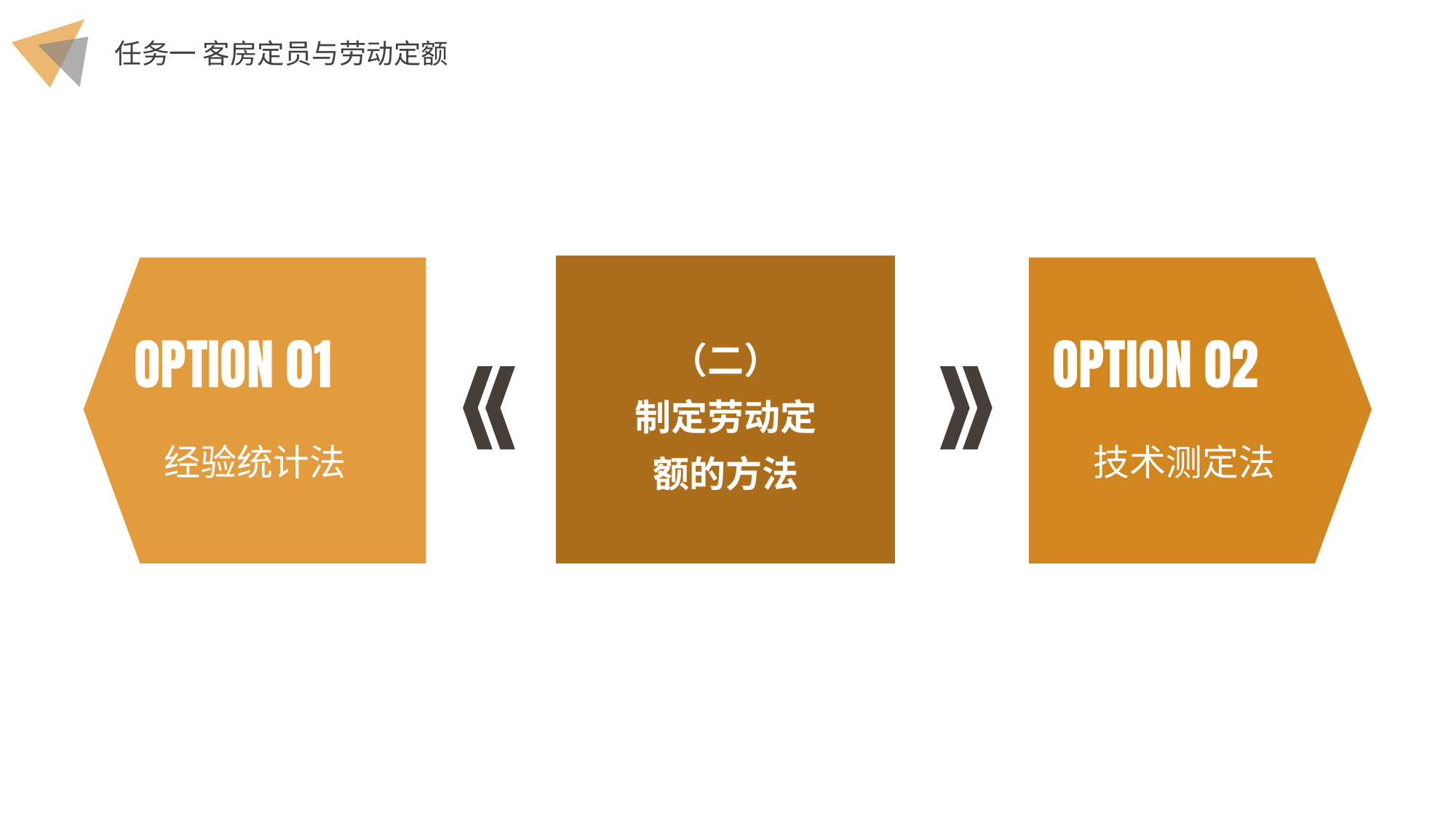

（二）
制定劳动定额的方法

OPTION 01
经验统计法

OPTION 02
技术测定法